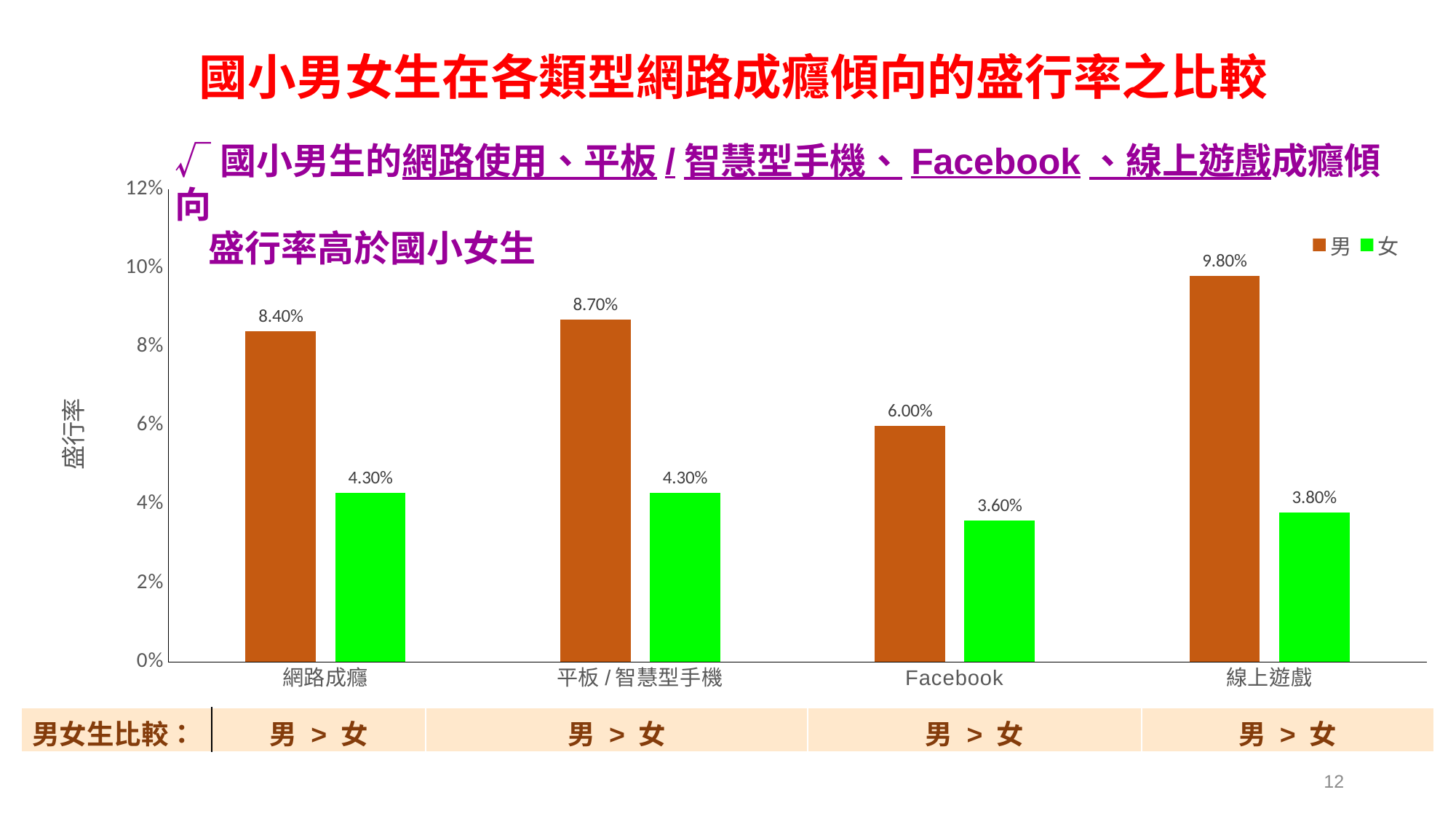

# 國小男女生在各類型網路成癮傾向的盛行率之比較
√國小男生的網路使用、平板/智慧型手機、Facebook、線上遊戲成癮傾向
   盛行率高於國小女生

### Chart

| Category | 男 | 女 |
|---|---|---|
| 網路成癮 | 0.084 | 0.043 |
| 平板/智慧型手機 | 0.087 | 0.043 |
| Facebook | 0.06 | 0.036 |
| 線上遊戲 | 0.098 | 0.038 |
| 男女生比較： | 男 > 女 | 男 > 女 | 男 > 女 | 男 > 女 |
| --- | --- | --- | --- | --- |
12